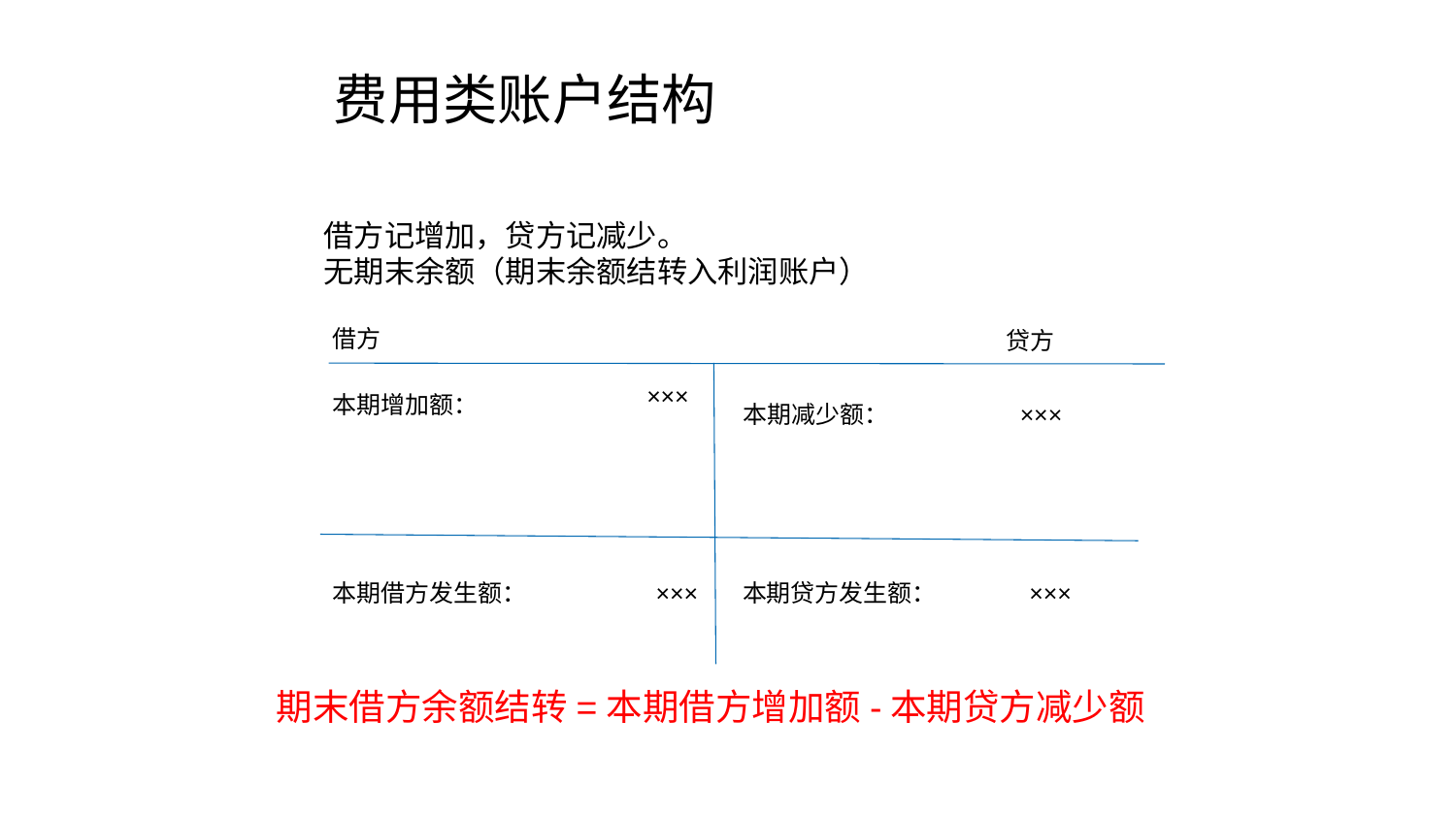

# 费用类账户结构
借方记增加，贷方记减少。
无期末余额（期末余额结转入利润账户）
借方
贷方
×××
本期增加额：
本期减少额：
×××
本期借方发生额：
本期贷方发生额：
×××
×××
期末借方余额结转=本期借方增加额-本期贷方减少额